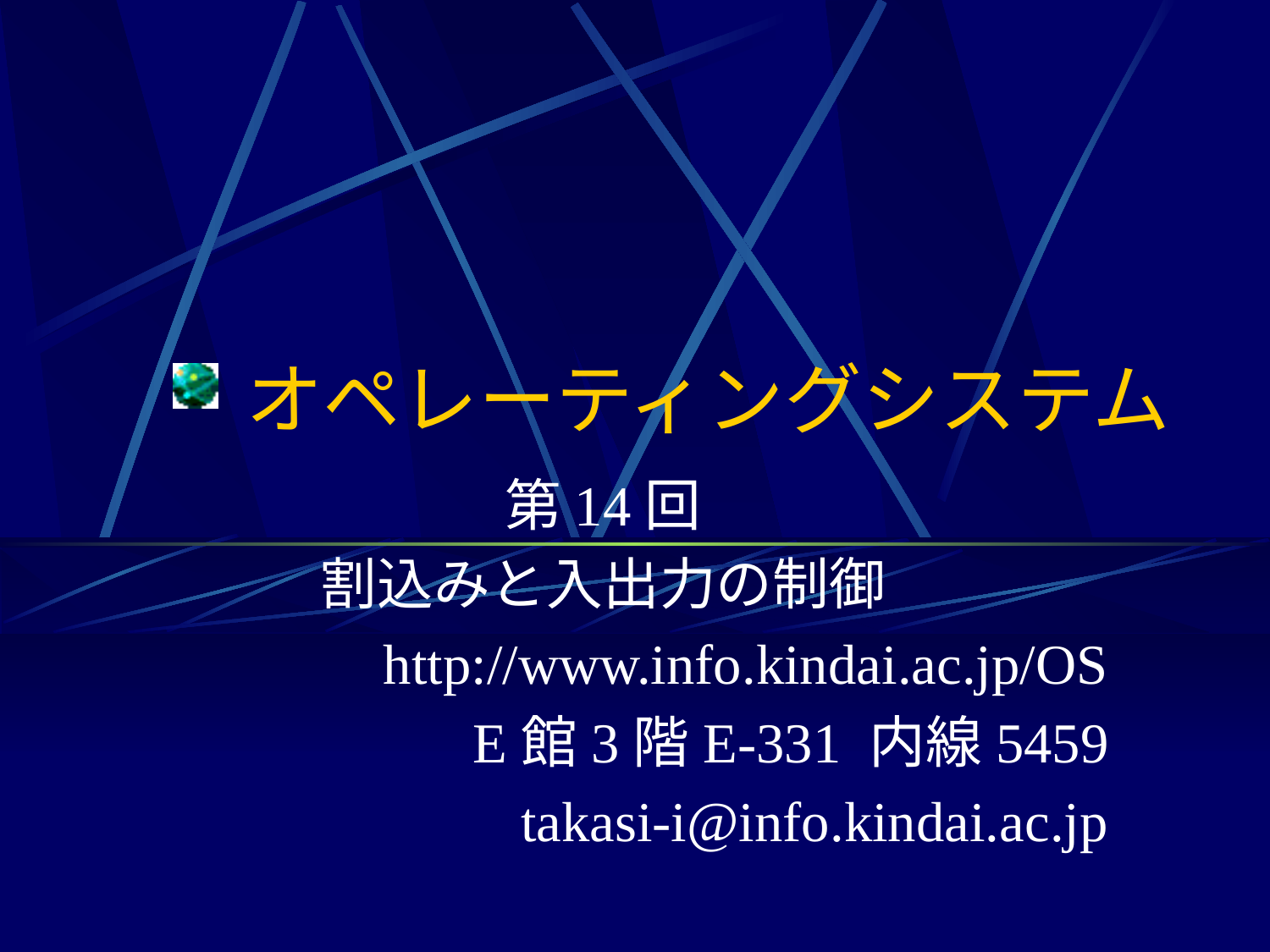

# オペレーティングシステム
第14回
割込みと入出力の制御
http://www.info.kindai.ac.jp/OS
E館3階E-331 内線5459
takasi-i@info.kindai.ac.jp